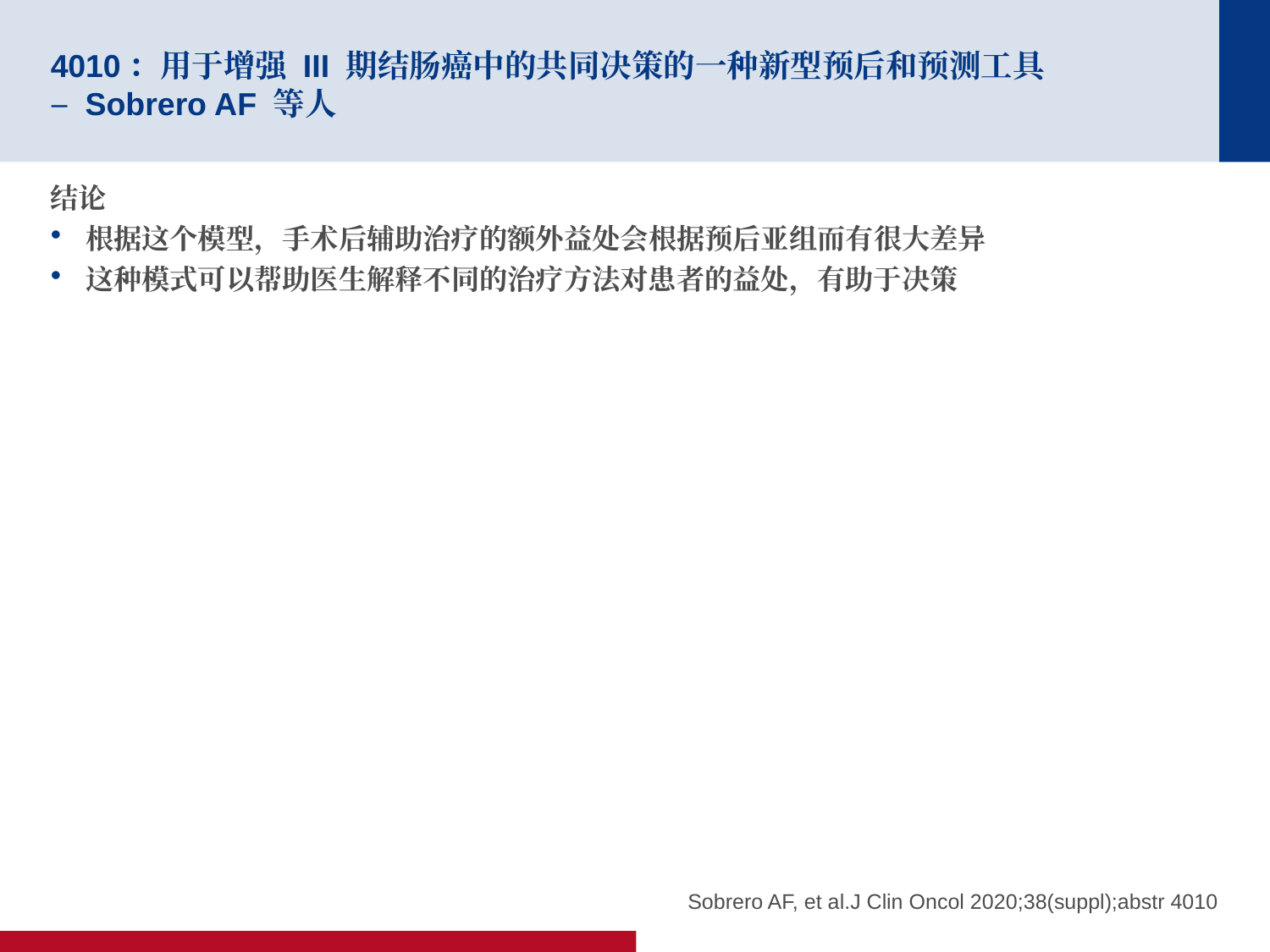

# 4010：用于增强 III 期结肠癌中的共同决策的一种新型预后和预测工具 – Sobrero AF 等人
结论
根据这个模型，手术后辅助治疗的额外益处会根据预后亚组而有很大差异
这种模式可以帮助医生解释不同的治疗方法对患者的益处，有助于决策
Sobrero AF, et al.J Clin Oncol 2020;38(suppl);abstr 4010